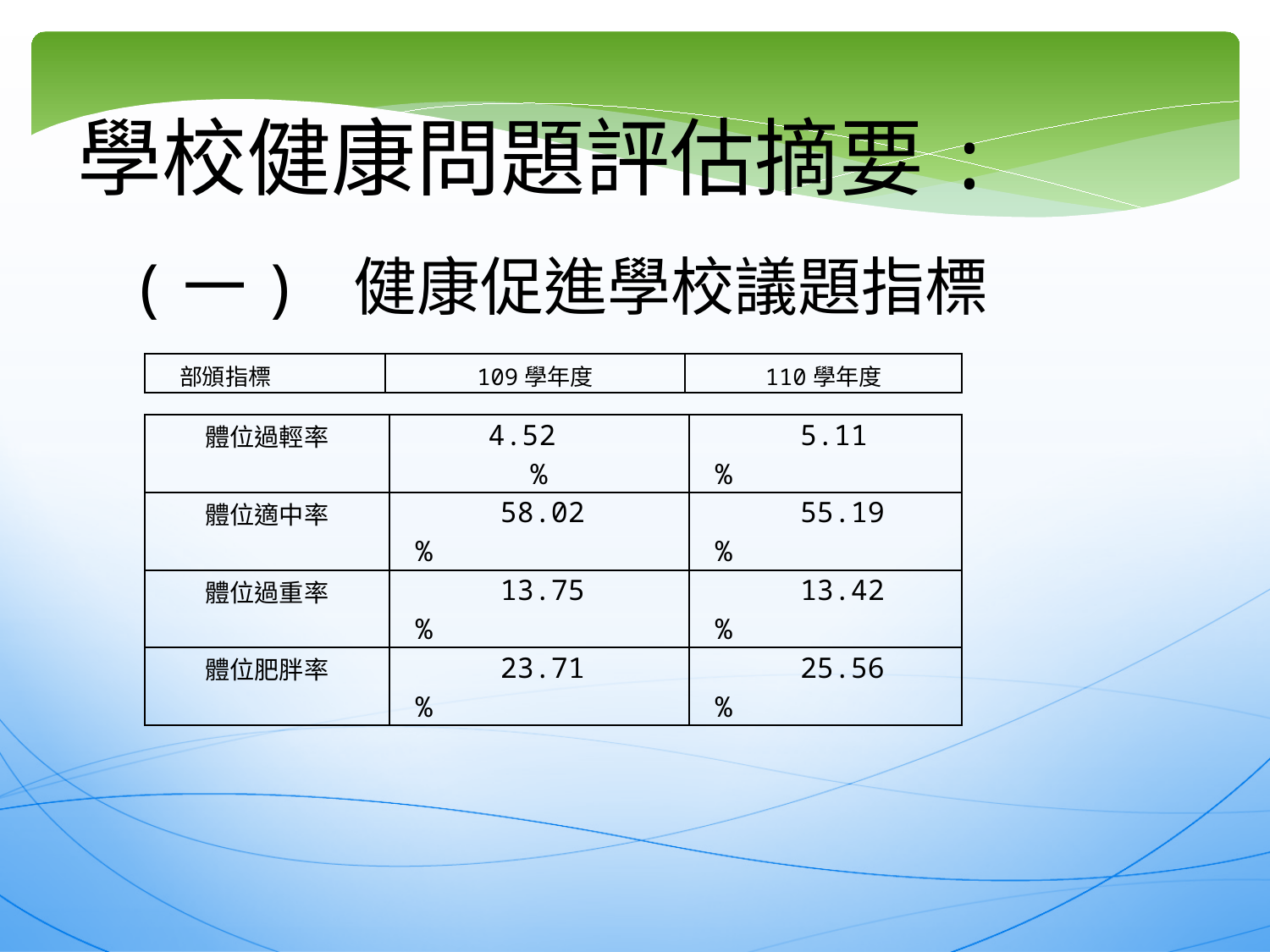

學校健康問題評估摘要:

(一) 健康促進學校議題指標
| 部頒指標 | 109學年度 | 110學年度 |
| --- | --- | --- |
| 體位過輕率 | 4.52 % | 5.11 % |
| --- | --- | --- |
| 體位適中率 | 58.02 % | 55.19 % |
| 體位過重率 | 13.75 % | 13.42 % |
| 體位肥胖率 | 23.71 % | 25.56 % |